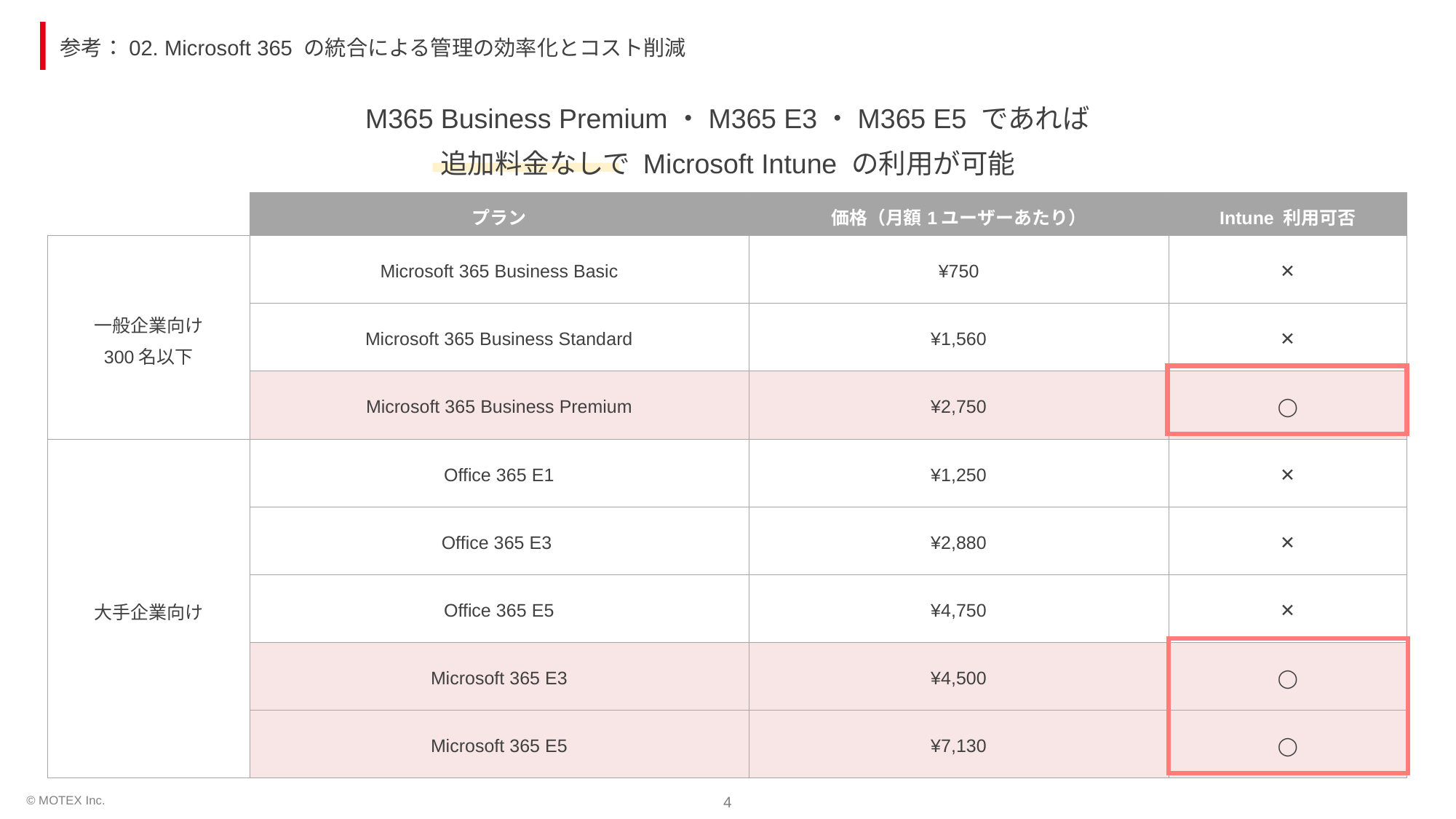

参考：02. Microsoft 365 の統合による管理の効率化とコスト削減
M365 Business Premium・M365 E3・M365 E5 であれば
追加料金なしで Microsoft Intune の利用が可能

|  | プラン | 価格（月額1ユーザーあたり） | Intune 利用可否 |
| --- | --- | --- | --- |
| 一般企業向け 300名以下 | Microsoft 365 Business Basic | ¥750 | ✕ |
|  | Microsoft 365 Business Standard | ¥1,560 | ✕ |
|  | Microsoft 365 Business Premium | ¥2,750 | ◯ |
| 大手企業向け | Office 365 E1 | ¥1,250 | ✕ |
|  | Office 365 E3 | ¥2,880 | ✕ |
|  | Office 365 E5 | ¥4,750 | ✕ |
|  | Microsoft 365 E3 | ¥4,500 | ◯ |
|  | Microsoft 365 E5 | ¥7,130 | ◯ |